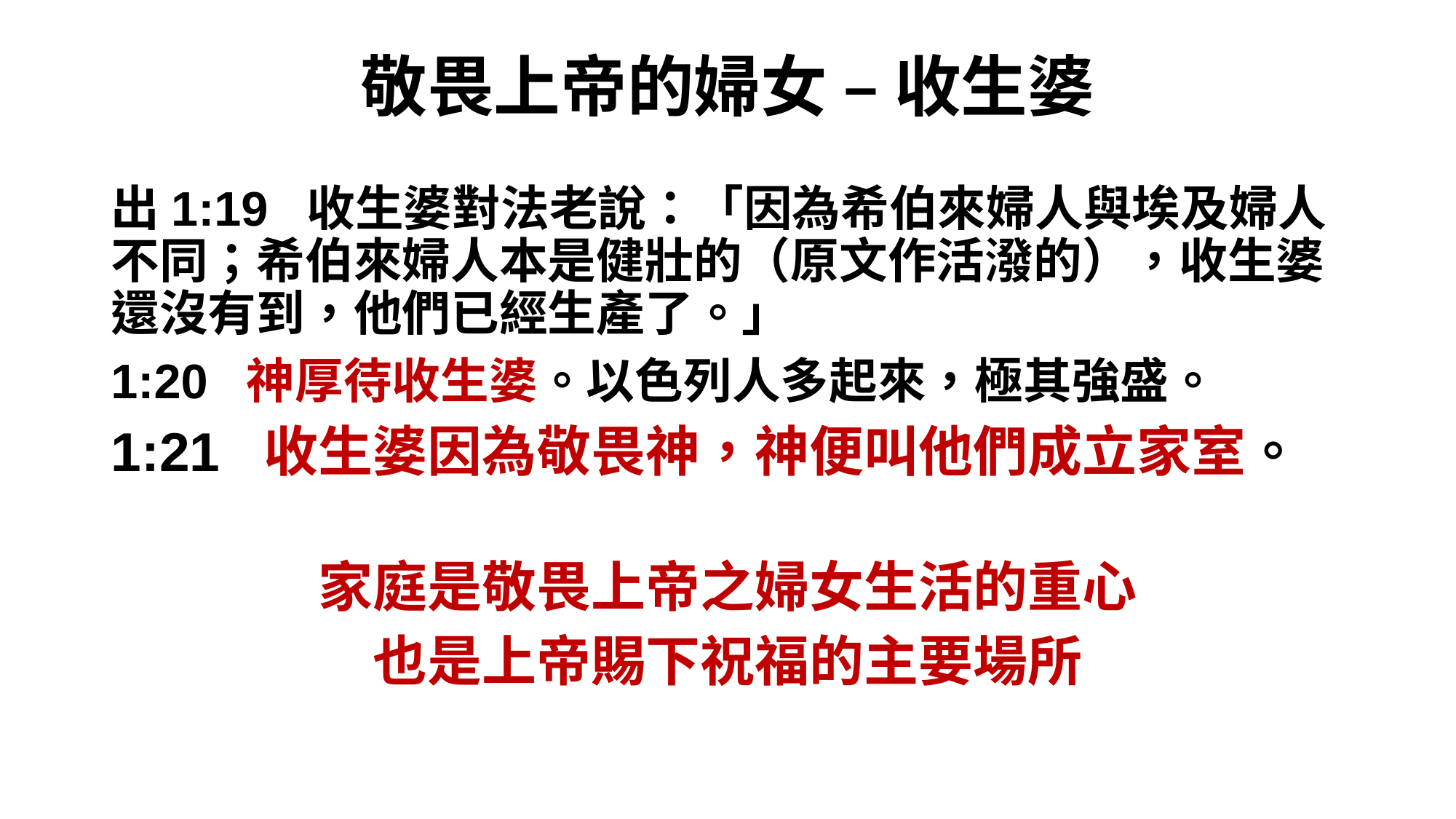

# 敬畏上帝的婦女 – 收生婆
出1:19  收生婆對法老說：「因為希伯來婦人與埃及婦人不同；希伯來婦人本是健壯的（原文作活潑的），收生婆還沒有到，他們已經生產了。」
1:20  神厚待收生婆。以色列人多起來，極其強盛。
1:21  收生婆因為敬畏神，神便叫他們成立家室。

家庭是敬畏上帝之婦女生活的重心
也是上帝賜下祝福的主要場所